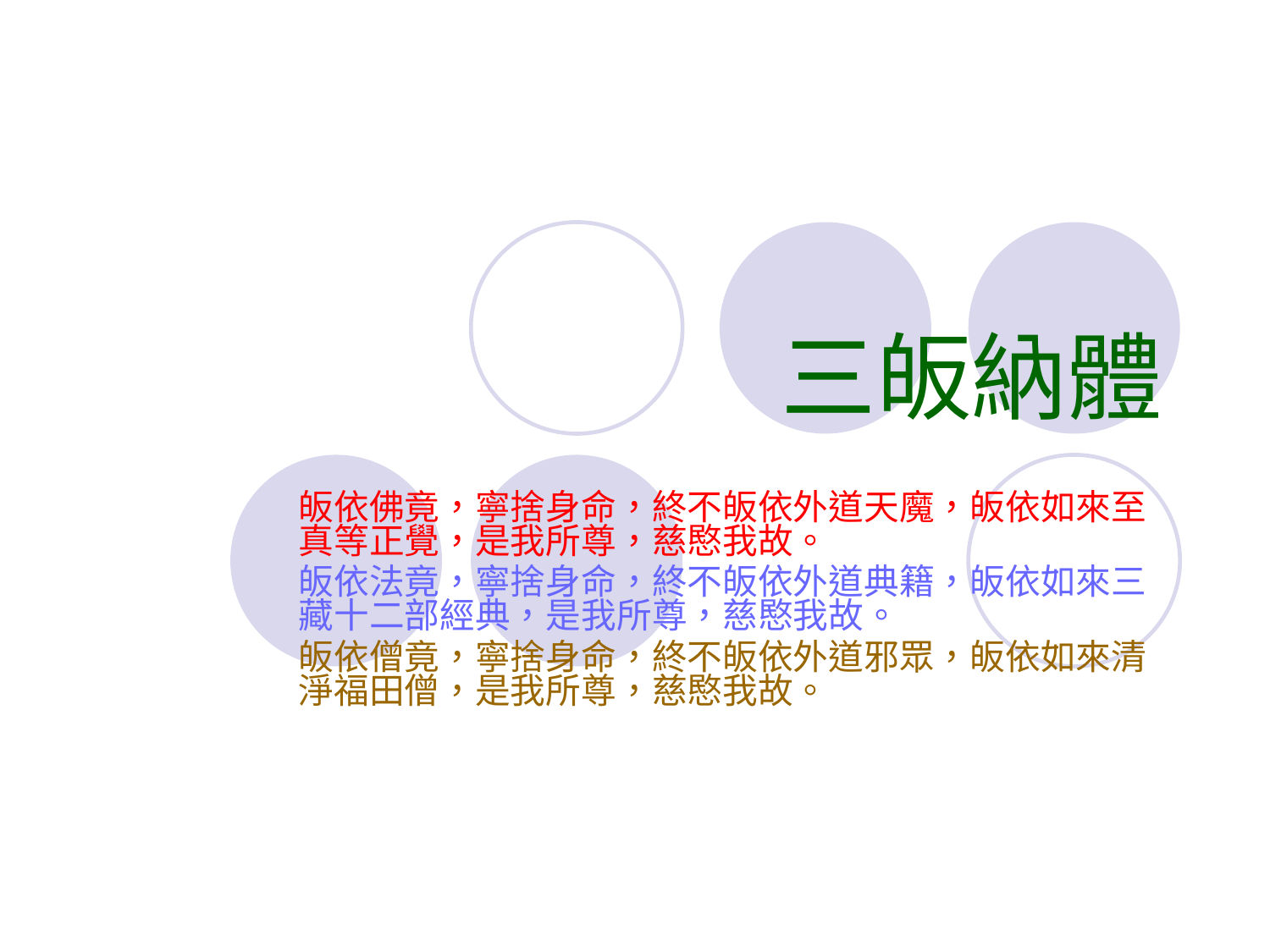

# 三皈納體
皈依佛竟，寧捨身命，終不皈依外道天魔，皈依如來至真等正覺，是我所尊，慈愍我故。
皈依法竟，寧捨身命，終不皈依外道典籍，皈依如來三藏十二部經典，是我所尊，慈愍我故。
皈依僧竟，寧捨身命，終不皈依外道邪眾，皈依如來清淨福田僧，是我所尊，慈愍我故。